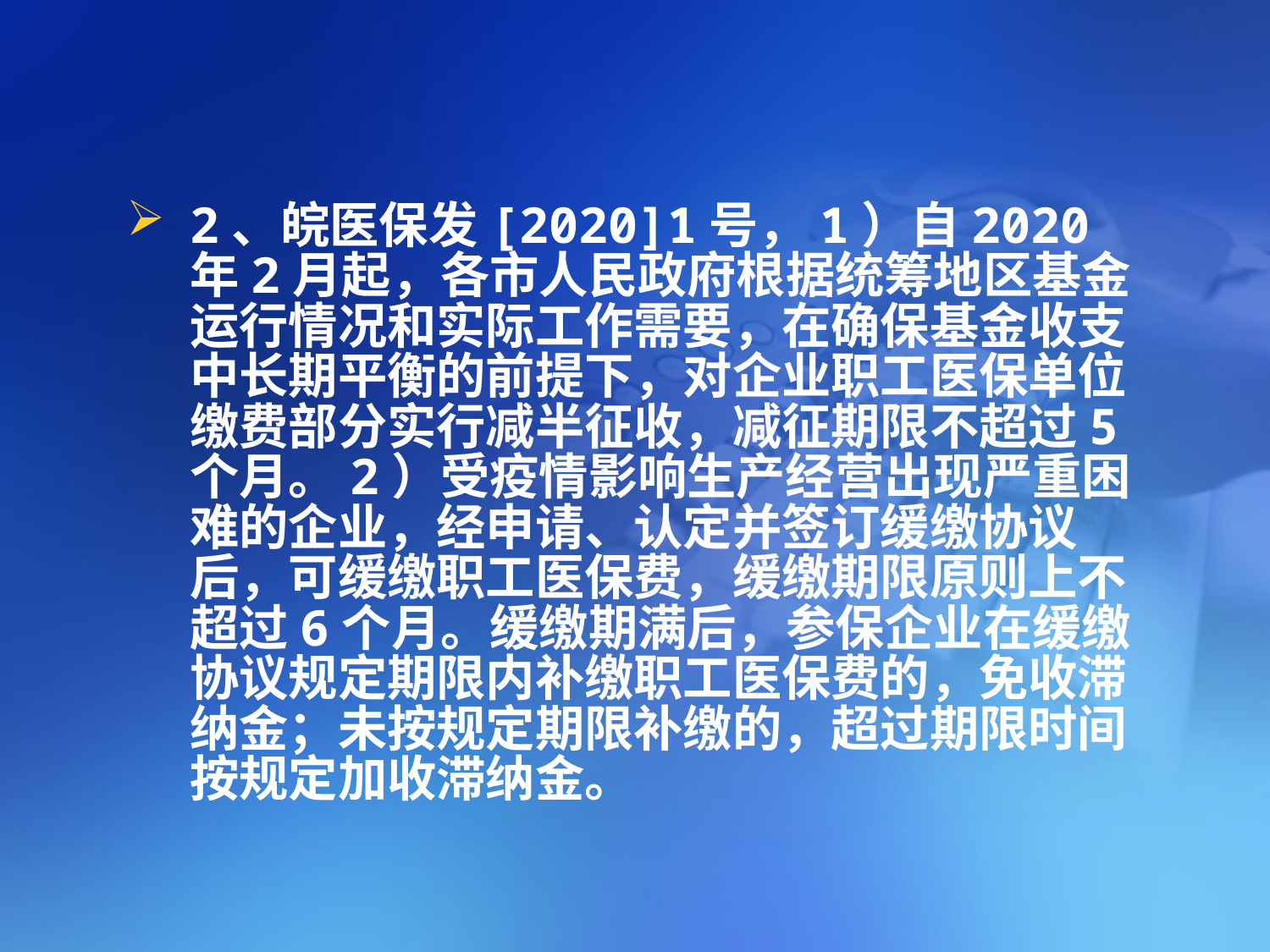

2、皖医保发[2020]1号，1）自2020年2月起，各市人民政府根据统筹地区基金运行情况和实际工作需要，在确保基金收支中长期平衡的前提下，对企业职工医保单位缴费部分实行减半征收，减征期限不超过5个月。2）受疫情影响生产经营出现严重困难的企业，经申请、认定并签订缓缴协议后，可缓缴职工医保费，缓缴期限原则上不超过6个月。缓缴期满后，参保企业在缓缴协议规定期限内补缴职工医保费的，免收滞纳金；未按规定期限补缴的，超过期限时间按规定加收滞纳金。